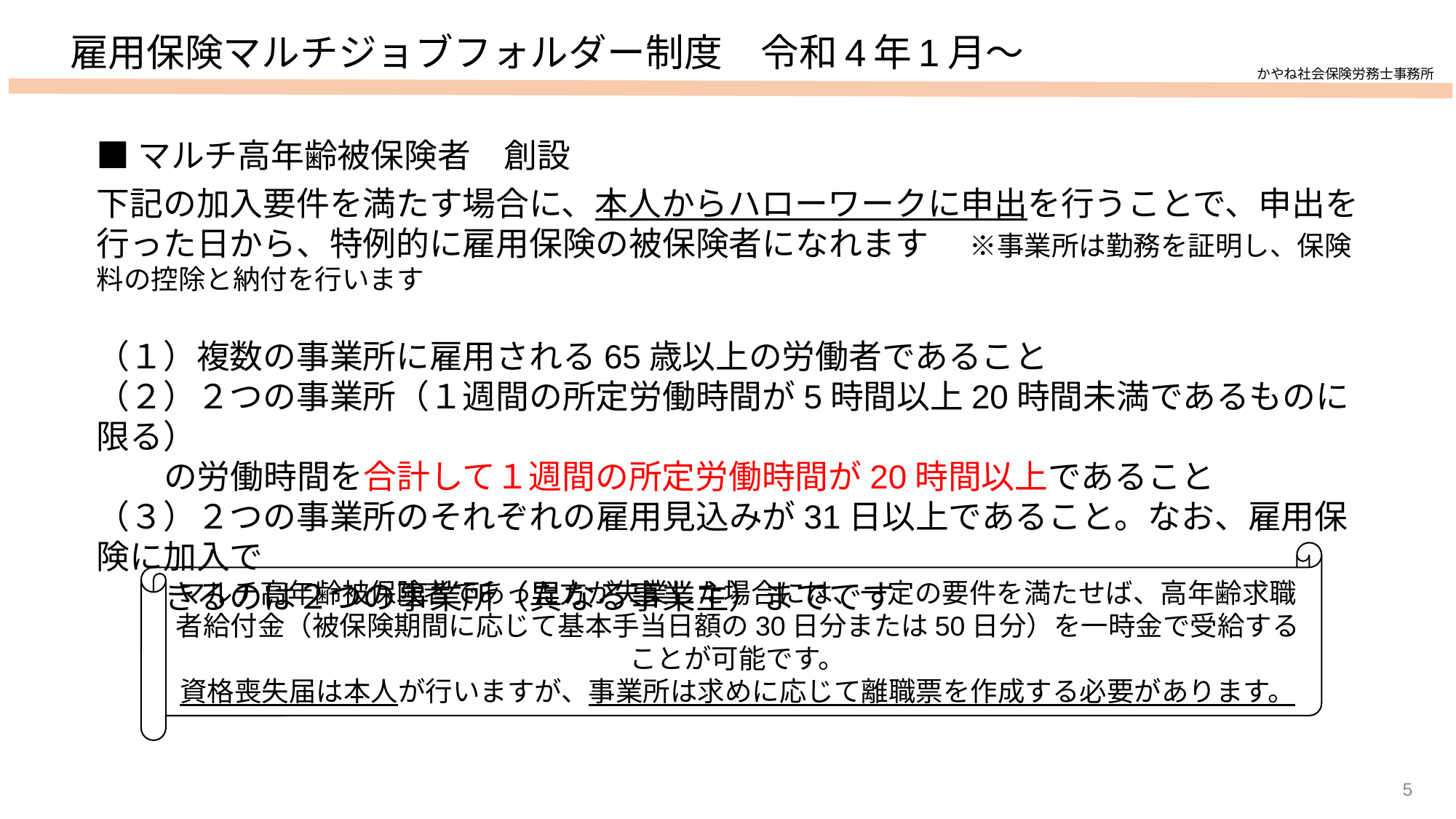

雇用保険マルチジョブフォルダー制度　令和4年1月～
かやね社会保険労務士事務所
■マルチ高年齢被保険者　創設

下記の加入要件を満たす場合に、本人からハローワークに申出を行うことで、申出を行った日から、特例的に雇用保険の被保険者になれます　 ※事業所は勤務を証明し、保険料の控除と納付を行います

（１）複数の事業所に雇用される65歳以上の労働者であること
（２）２つの事業所（１週間の所定労働時間が5時間以上20時間未満であるものに限る）
         の労働時間を合計して１週間の所定労働時間が20時間以上であること
（３）２つの事業所のそれぞれの雇用見込みが31日以上であること。なお、雇用保険に加入で
         きるのは２つの事業所（異なる事業主）までです
マルチ高年齢被保険者であった方が失業した場合には、一定の要件を満たせば、高年齢求職者給付金（被保険期間に応じて基本手当日額の30日分または50日分）を一時金で受給することが可能です。
資格喪失届は本人が行いますが、事業所は求めに応じて離職票を作成する必要があります。
5